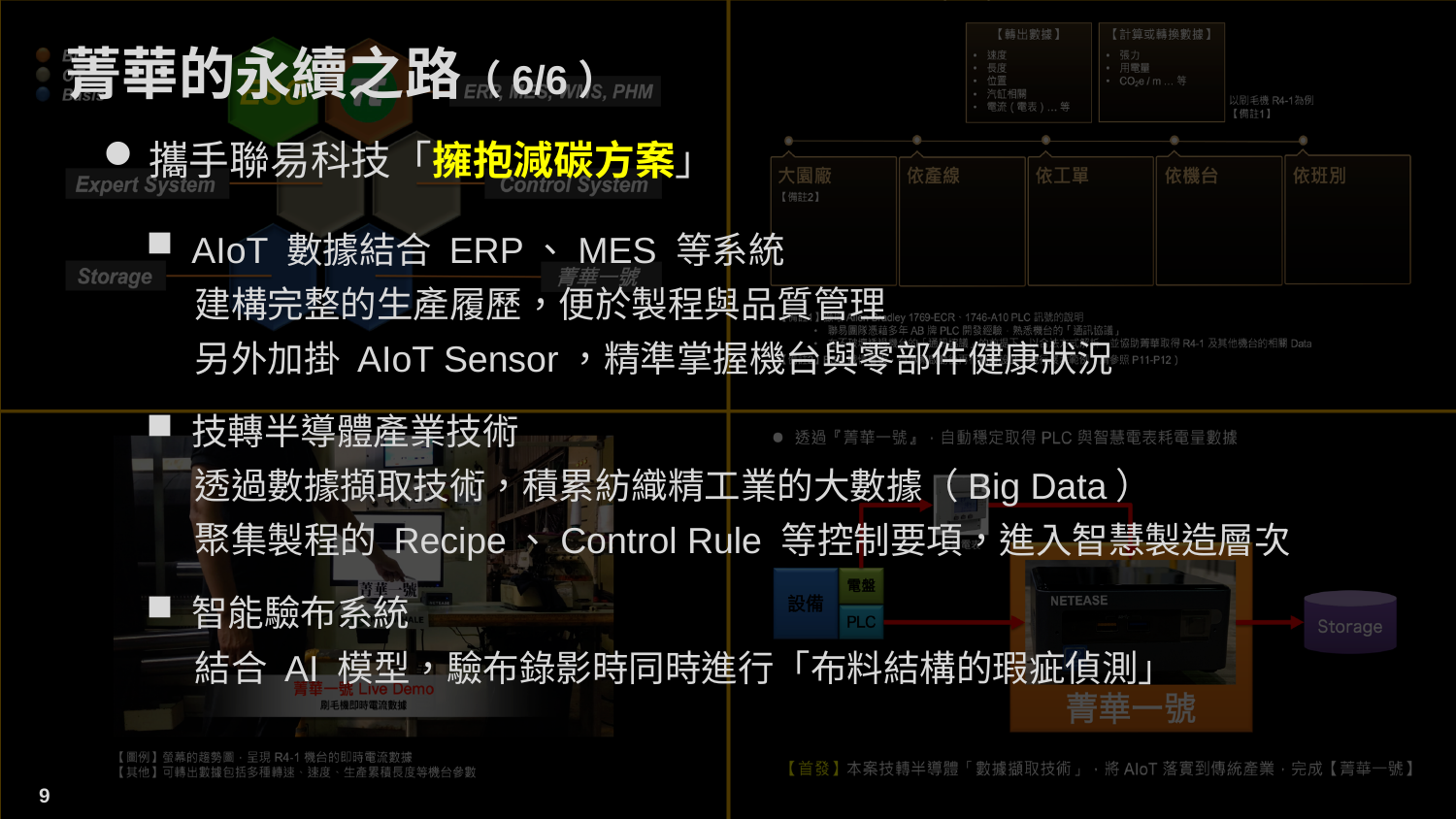

菁華的永續之路（6/6）
攜手聯易科技「擁抱減碳方案」
AIoT 數據結合 ERP、MES 等系統
建構完整的生產履歷，便於製程與品質管理
另外加掛 AIoT Sensor，精準掌握機台與零部件健康狀況
技轉半導體產業技術
透過數據擷取技術，積累紡織精工業的大數據（Big Data）
聚集製程的 Recipe、Control Rule 等控制要項，進入智慧製造層次
智能驗布系統
結合 AI 模型，驗布錄影時同時進行「布料結構的瑕疵偵測」
9